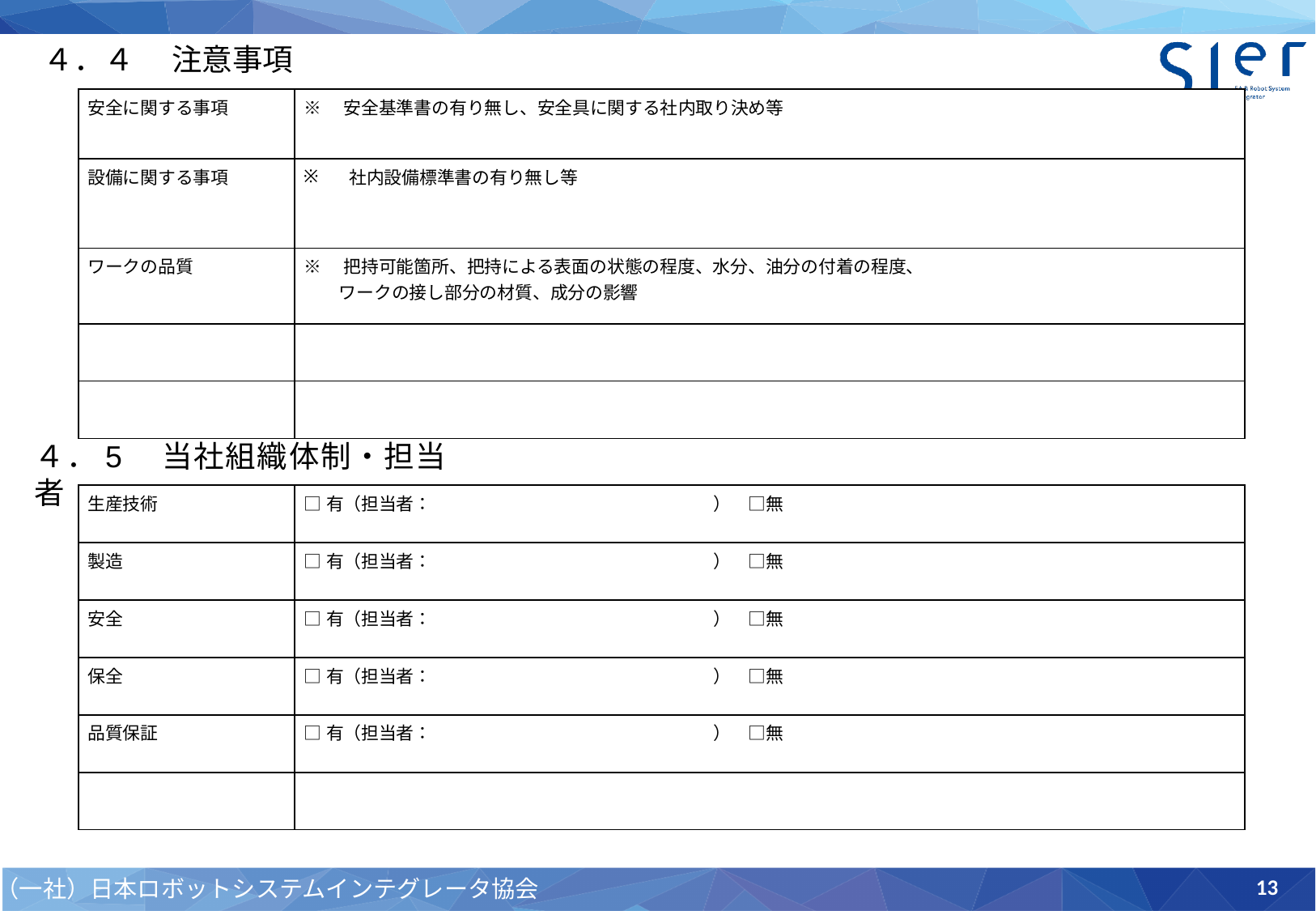

４．４ 　注意事項
| 安全に関する事項 | ※　安全基準書の有り無し、安全具に関する社内取り決め等 |
| --- | --- |
| 設備に関する事項 | 社内設備標準書の有り無し等 |
| ワークの品質 | ※　把持可能箇所、把持による表面の状態の程度、水分、油分の付着の程度、 ワークの接し部分の材質、成分の影響 |
|  |  |
|  |  |
４．5　当社組織体制・担当者
| 生産技術 | □有（担当者：　　　　　　　　　　　　　　　　）　□無 |
| --- | --- |
| 製造 | □有（担当者：　　　　　　　　　　　　　　　　）　□無 |
| 安全 | □有（担当者：　　　　　　　　　　　　　　　　）　□無 |
| 保全 | □有（担当者：　　　　　　　　　　　　　　　　）　□無 |
| 品質保証 | □有（担当者：　　　　　　　　　　　　　　　　）　□無 |
|  |  |
13